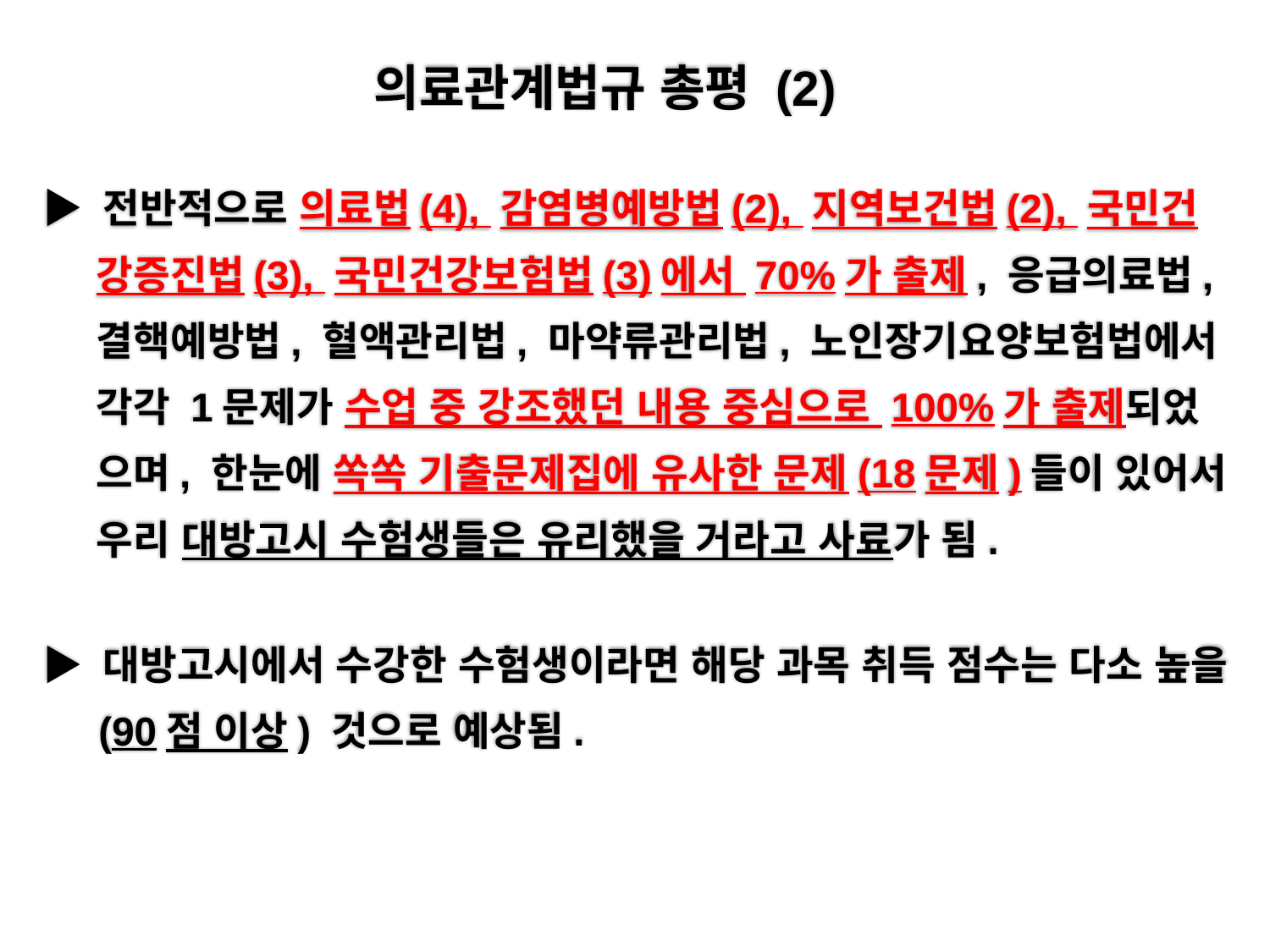

# 의료관계법규 총평 (2)

▶ 전반적으로 의료법(4), 감염병예방법(2), 지역보건법(2), 국민건
    강증진법(3), 국민건강보험법(3)에서 70%가 출제, 응급의료법,
    결핵예방법, 혈액관리법, 마약류관리법, 노인장기요양보험법에서
    각각 1문제가 수업 중 강조했던 내용 중심으로 100%가 출제되었
    으며, 한눈에 쏙쏙 기출문제집에 유사한 문제(18문제)들이 있어서
    우리 대방고시 수험생들은 유리했을 거라고 사료가 됨.

▶ 대방고시에서 수강한 수험생이라면 해당 과목 취득 점수는 다소 높을
     (90점 이상) 것으로 예상됨.